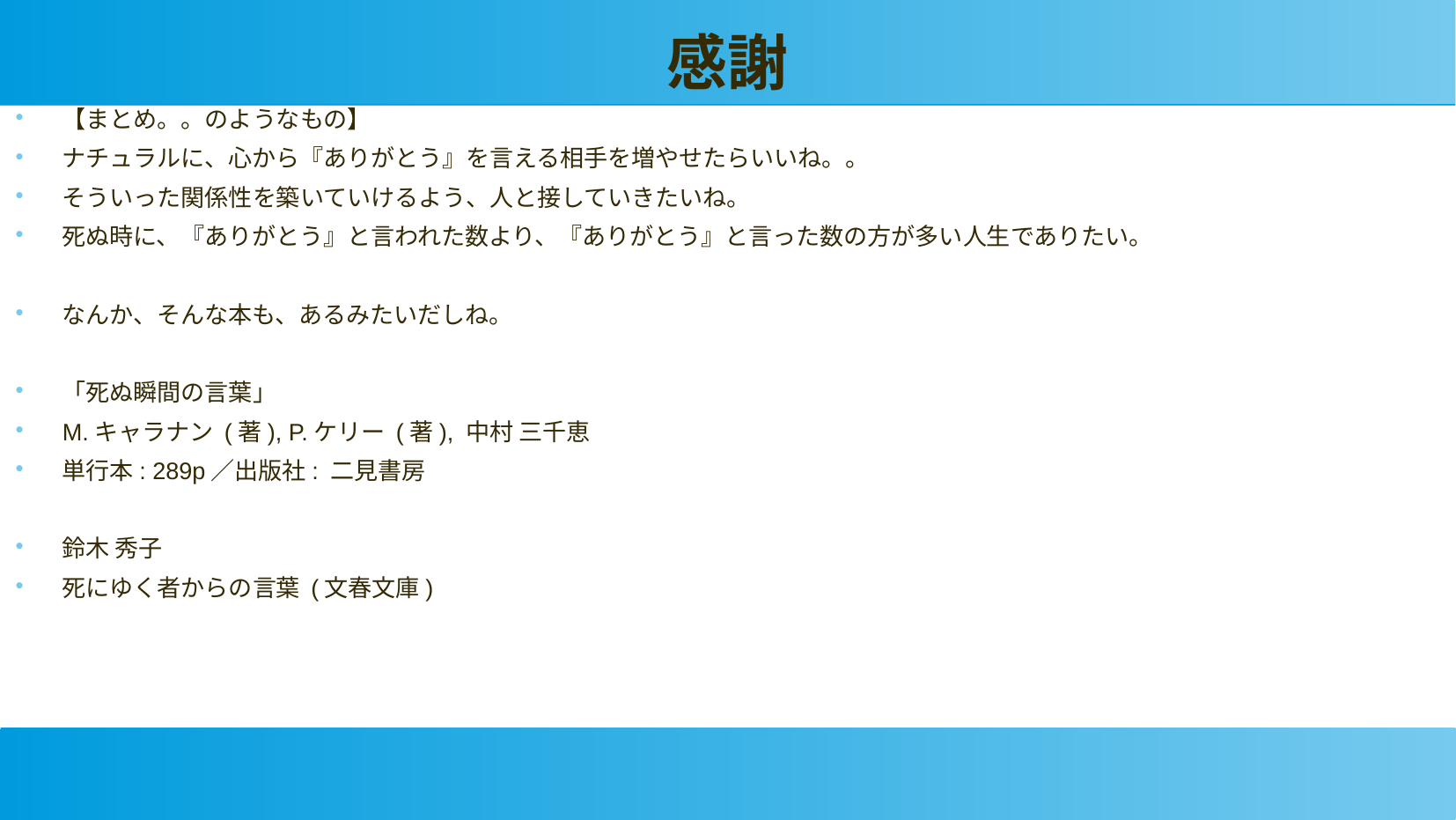

感謝
【まとめ。。のようなもの】
ナチュラルに、心から『ありがとう』を言える相手を増やせたらいいね。。
そういった関係性を築いていけるよう、人と接していきたいね。
死ぬ時に、『ありがとう』と言われた数より、『ありがとう』と言った数の方が多い人生でありたい。

なんか、そんな本も、あるみたいだしね。

「死ぬ瞬間の言葉」
M.キャラナン (著), P.ケリー (著), 中村 三千恵
単行本: 289p／出版社: 二見書房

鈴木 秀子
死にゆく者からの言葉 (文春文庫)